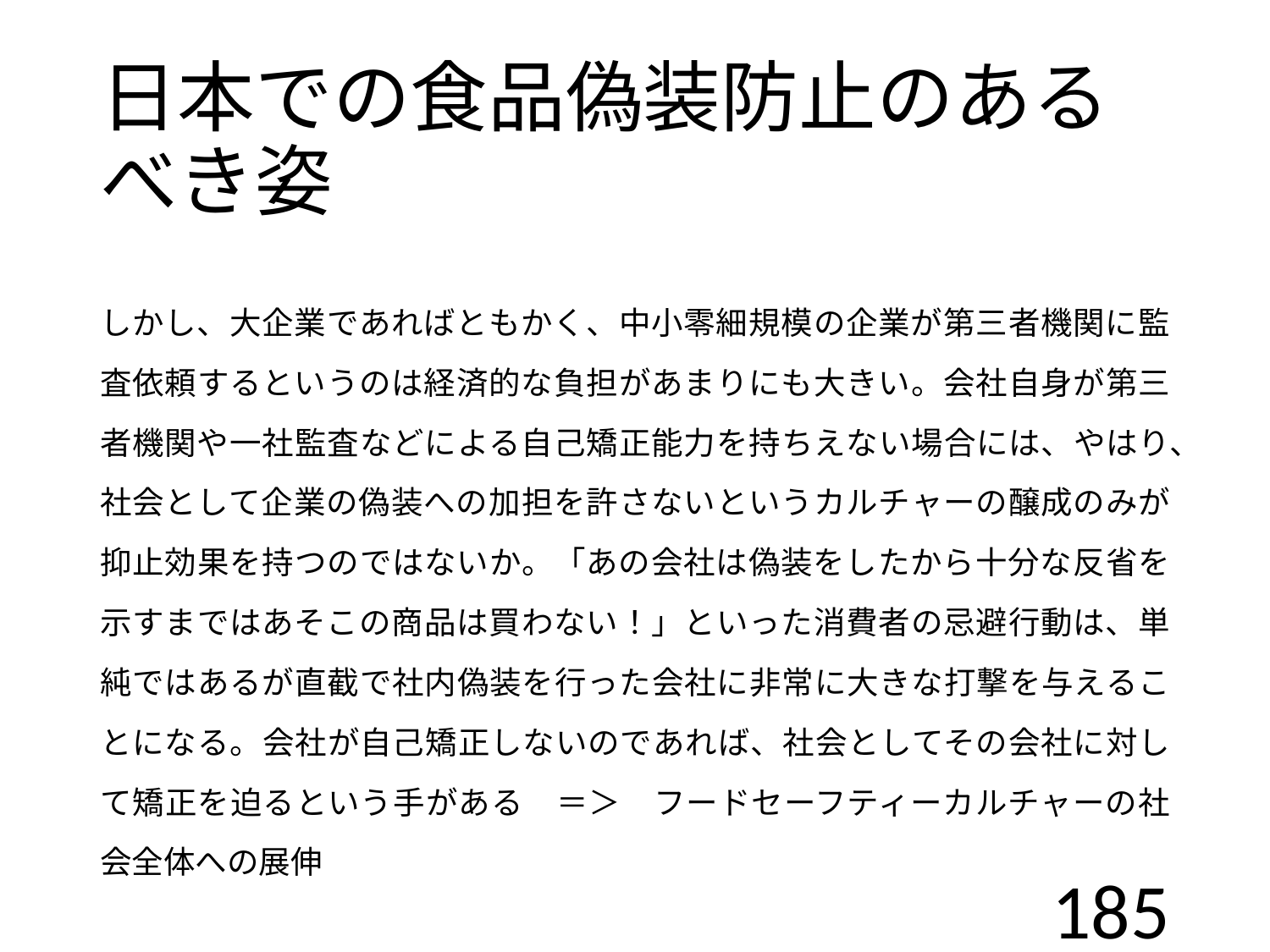

# 日本での食品偽装防止のあるべき姿
しかし、大企業であればともかく、中小零細規模の企業が第三者機関に監査依頼するというのは経済的な負担があまりにも大きい。会社自身が第三者機関や一社監査などによる自己矯正能力を持ちえない場合には、やはり、社会として企業の偽装への加担を許さないというカルチャーの醸成のみが抑止効果を持つのではないか。「あの会社は偽装をしたから十分な反省を示すまではあそこの商品は買わない！」といった消費者の忌避行動は、単純ではあるが直截で社内偽装を行った会社に非常に大きな打撃を与えることになる。会社が自己矯正しないのであれば、社会としてその会社に対して矯正を迫るという手がある　＝＞　フードセーフティーカルチャーの社会全体への展伸

185